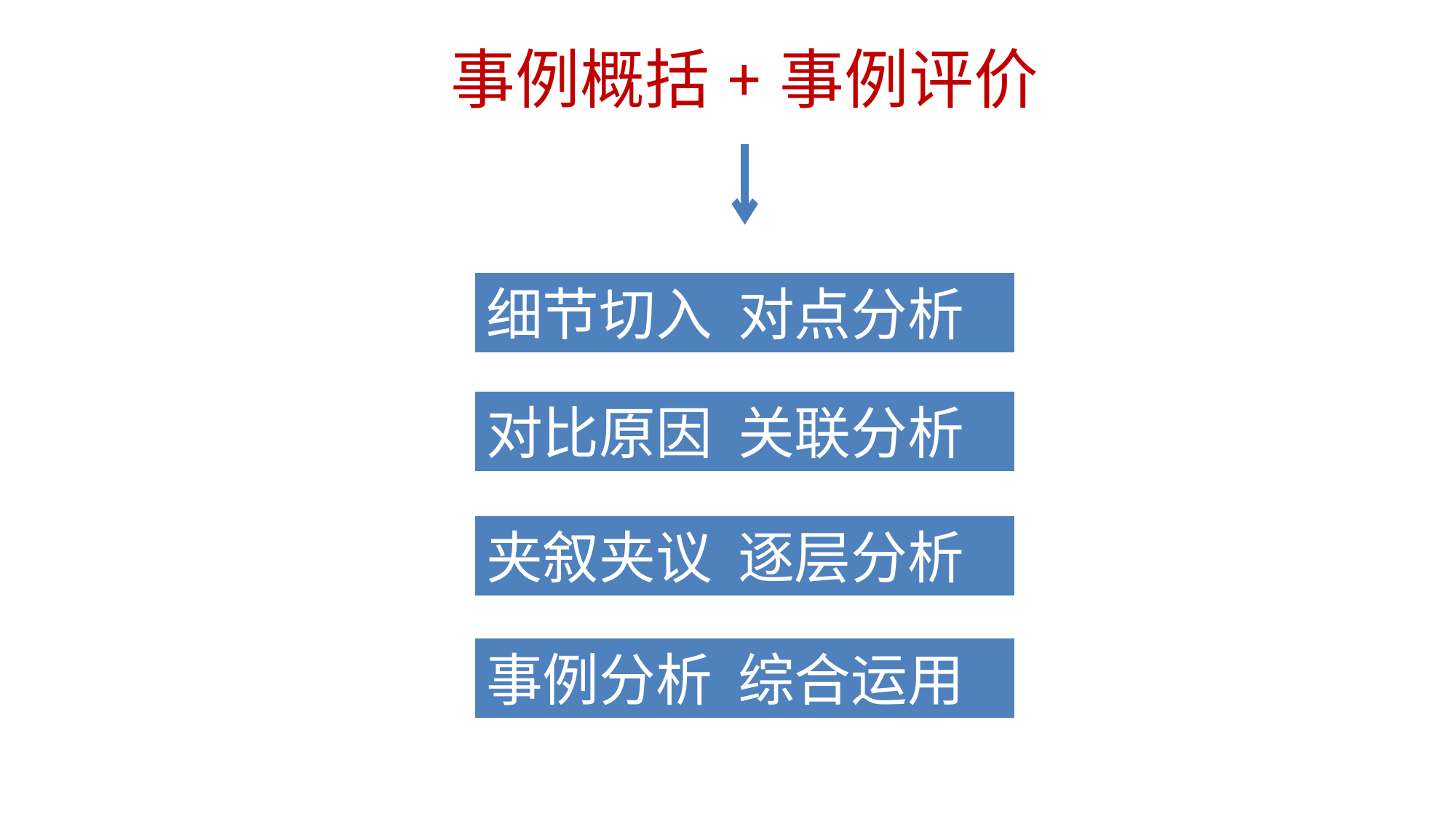

事例概括+事例评价
细节切入  对点分析
对比原因  关联分析
夹叙夹议  逐层分析
事例分析  综合运用